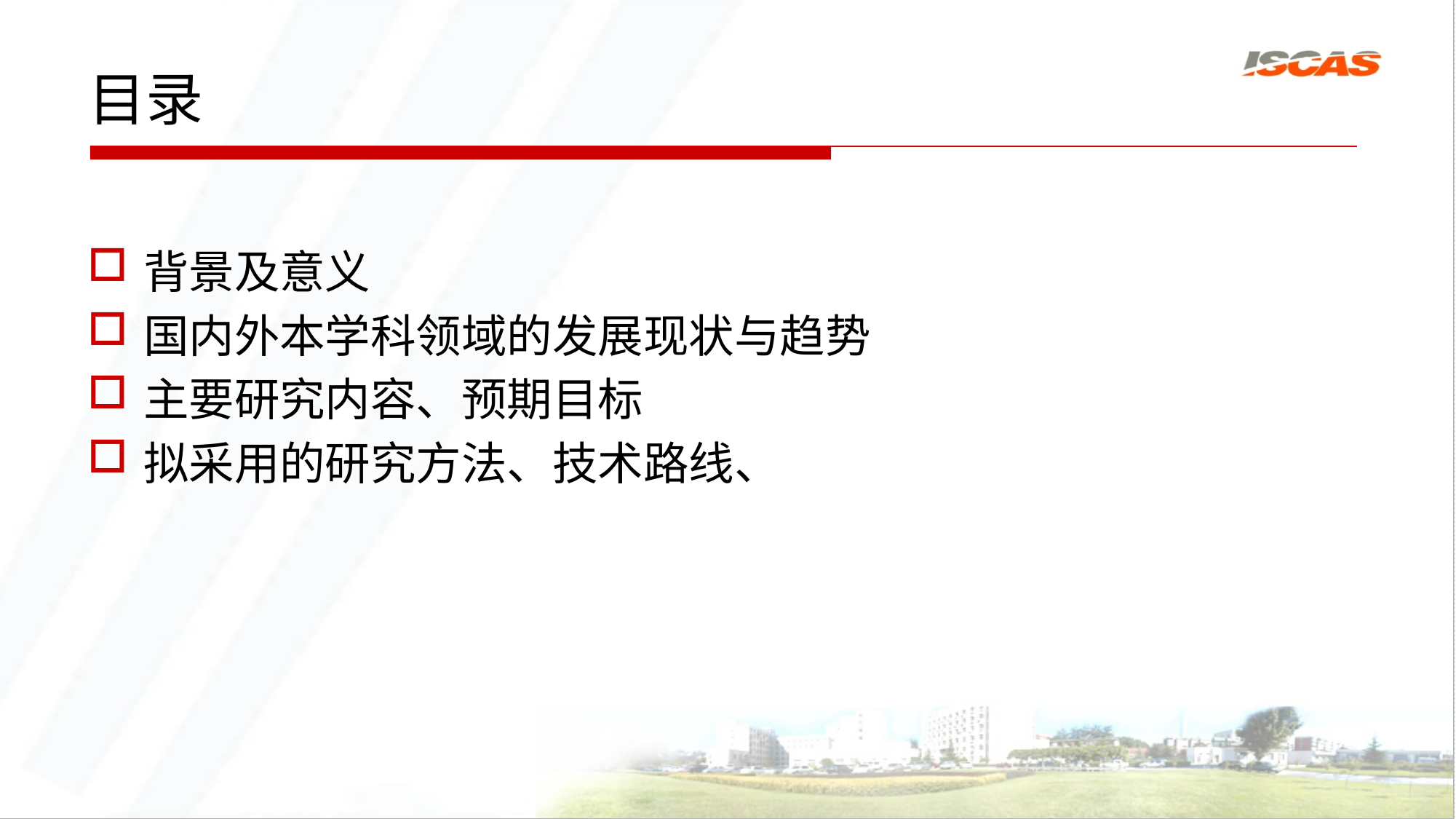

# 目录

背景及意义
国内外本学科领域的发展现状与趋势
主要研究内容、预期目标
拟采用的研究方法、技术路线、